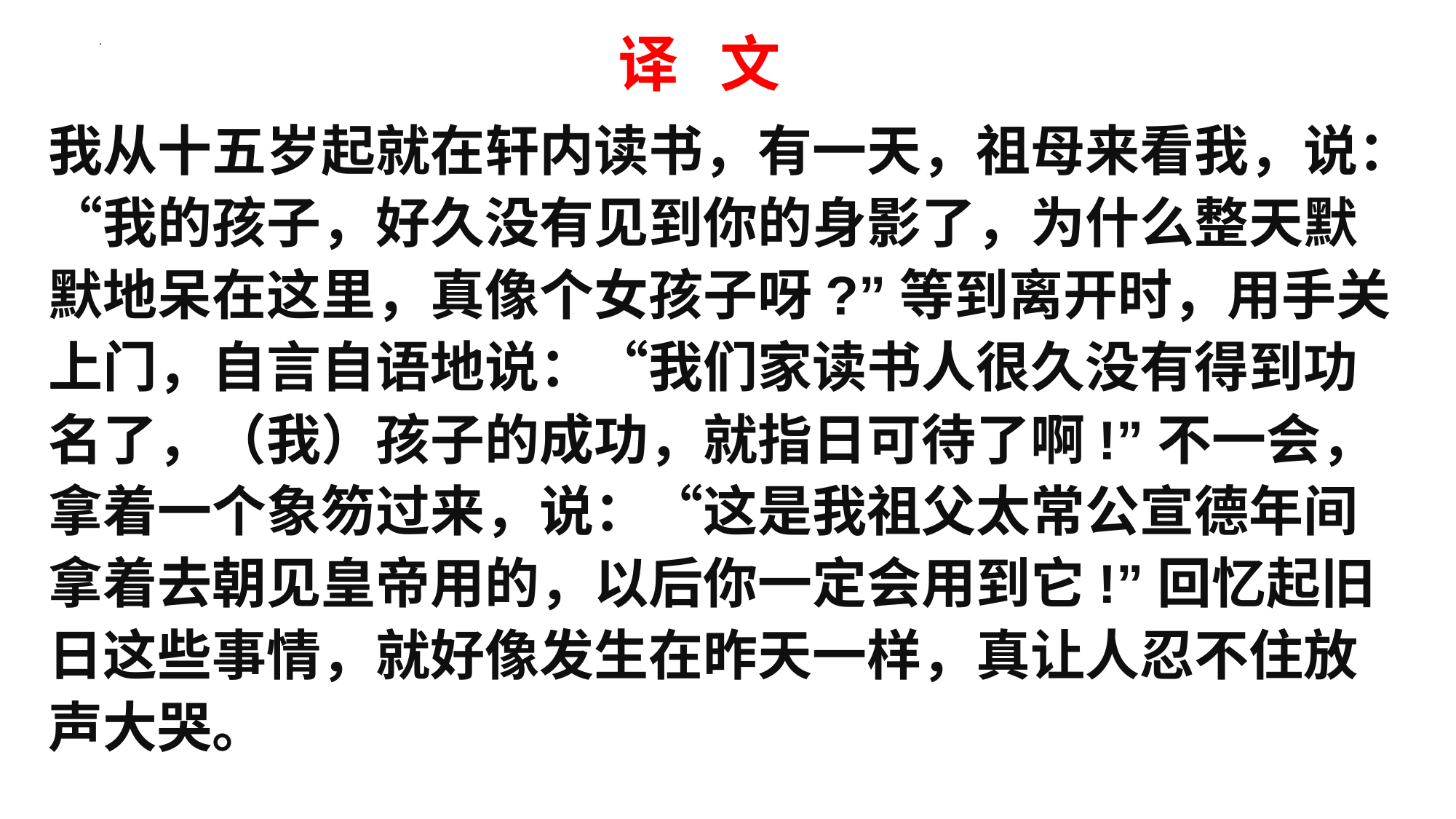

译   文
我从十五岁起就在轩内读书，有一天，祖母来看我，说：“我的孩子，好久没有见到你的身影了，为什么整天默默地呆在这里，真像个女孩子呀?”等到离开时，用手关上门，自言自语地说：“我们家读书人很久没有得到功名了，（我）孩子的成功，就指日可待了啊!”不一会，拿着一个象笏过来，说：“这是我祖父太常公宣德年间拿着去朝见皇帝用的，以后你一定会用到它!”回忆起旧日这些事情，就好像发生在昨天一样，真让人忍不住放声大哭。